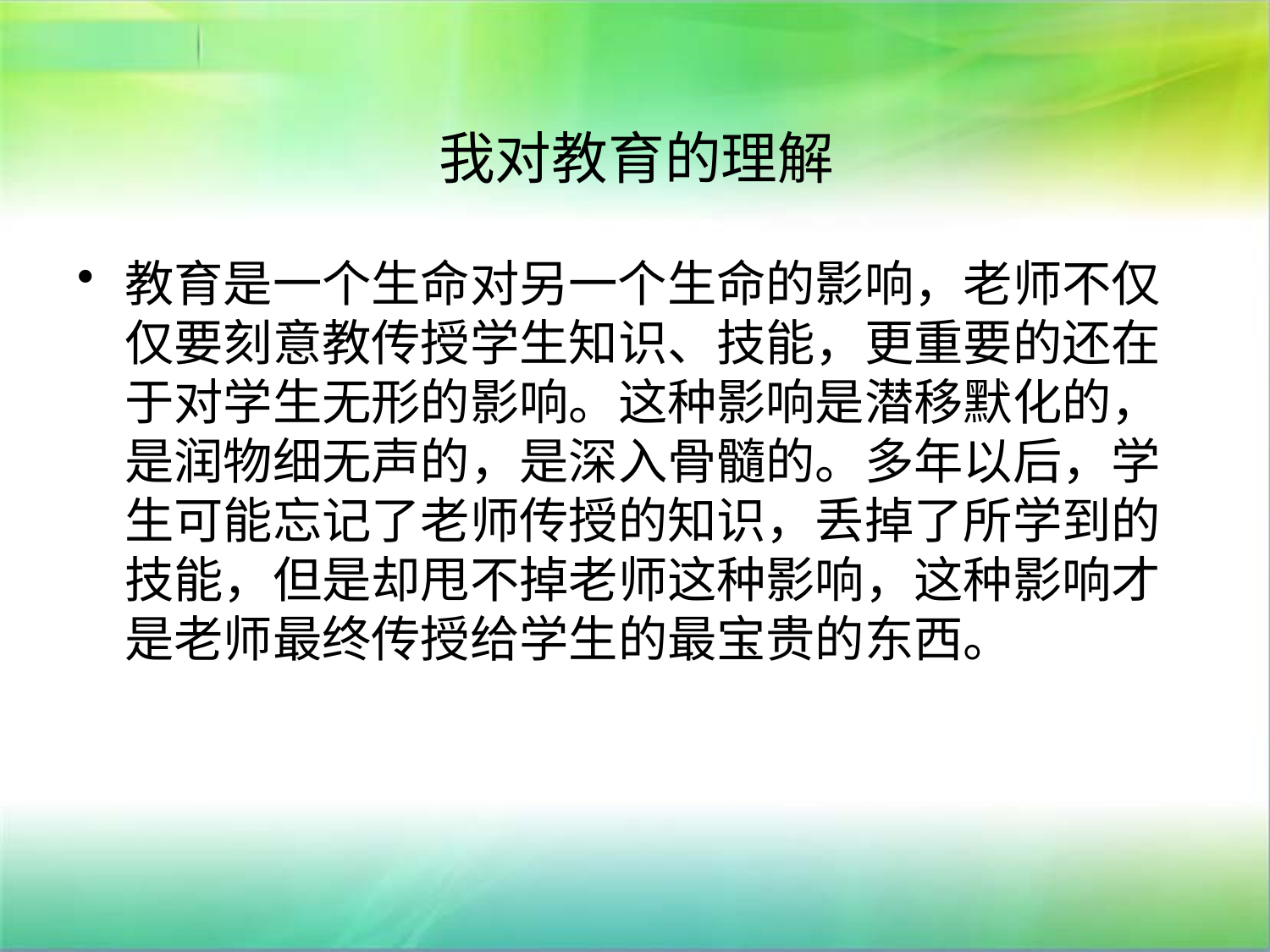

# 我对教育的理解
教育是一个生命对另一个生命的影响，老师不仅仅要刻意教传授学生知识、技能，更重要的还在于对学生无形的影响。这种影响是潜移默化的，是润物细无声的，是深入骨髓的。多年以后，学生可能忘记了老师传授的知识，丢掉了所学到的技能，但是却甩不掉老师这种影响，这种影响才是老师最终传授给学生的最宝贵的东西。